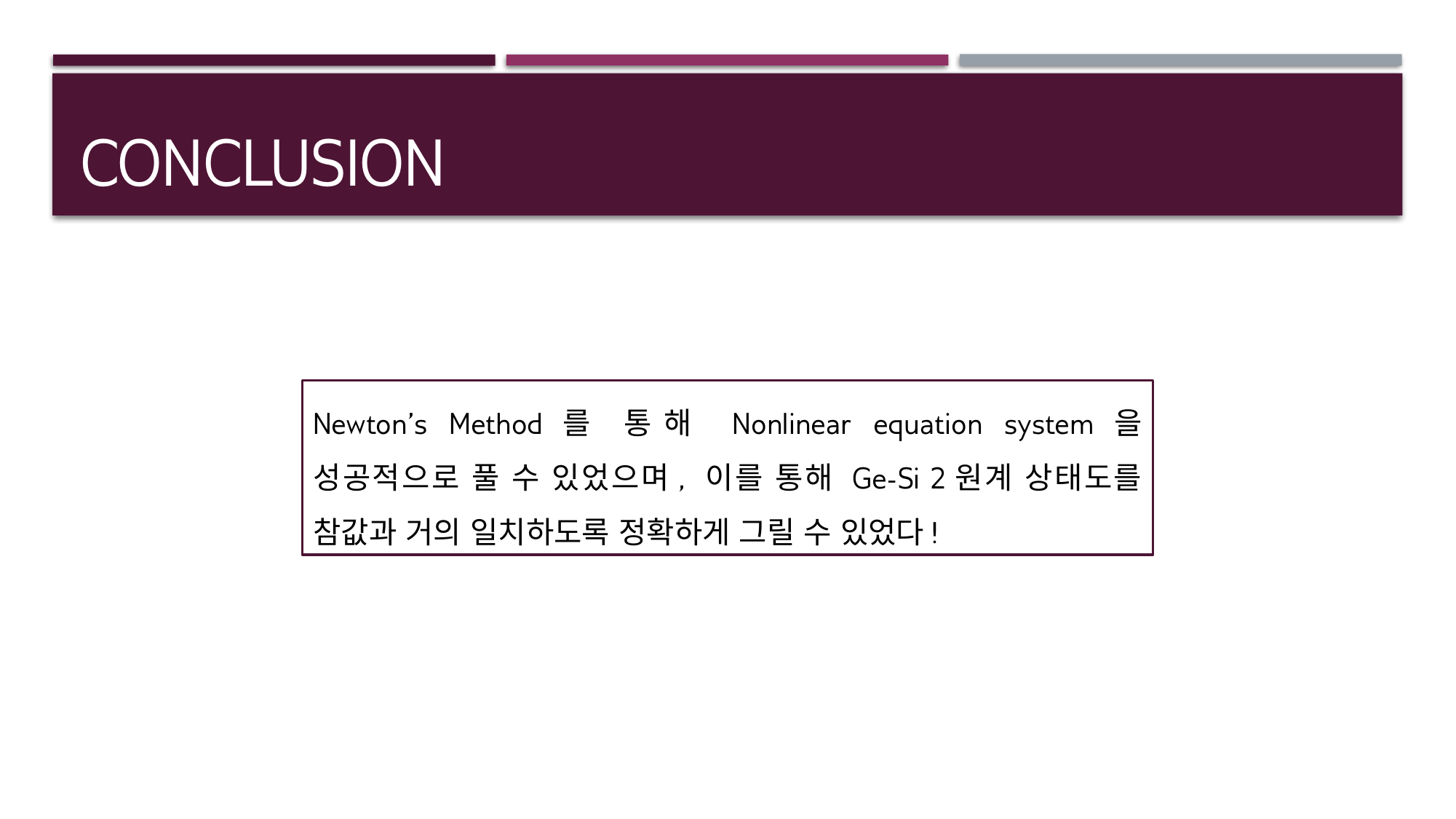

# conclusion
Newton’s Method를 통해 Nonlinear equation system을 성공적으로 풀 수 있었으며, 이를 통해 Ge-Si 2원계 상태도를 참값과 거의 일치하도록 정확하게 그릴 수 있었다!